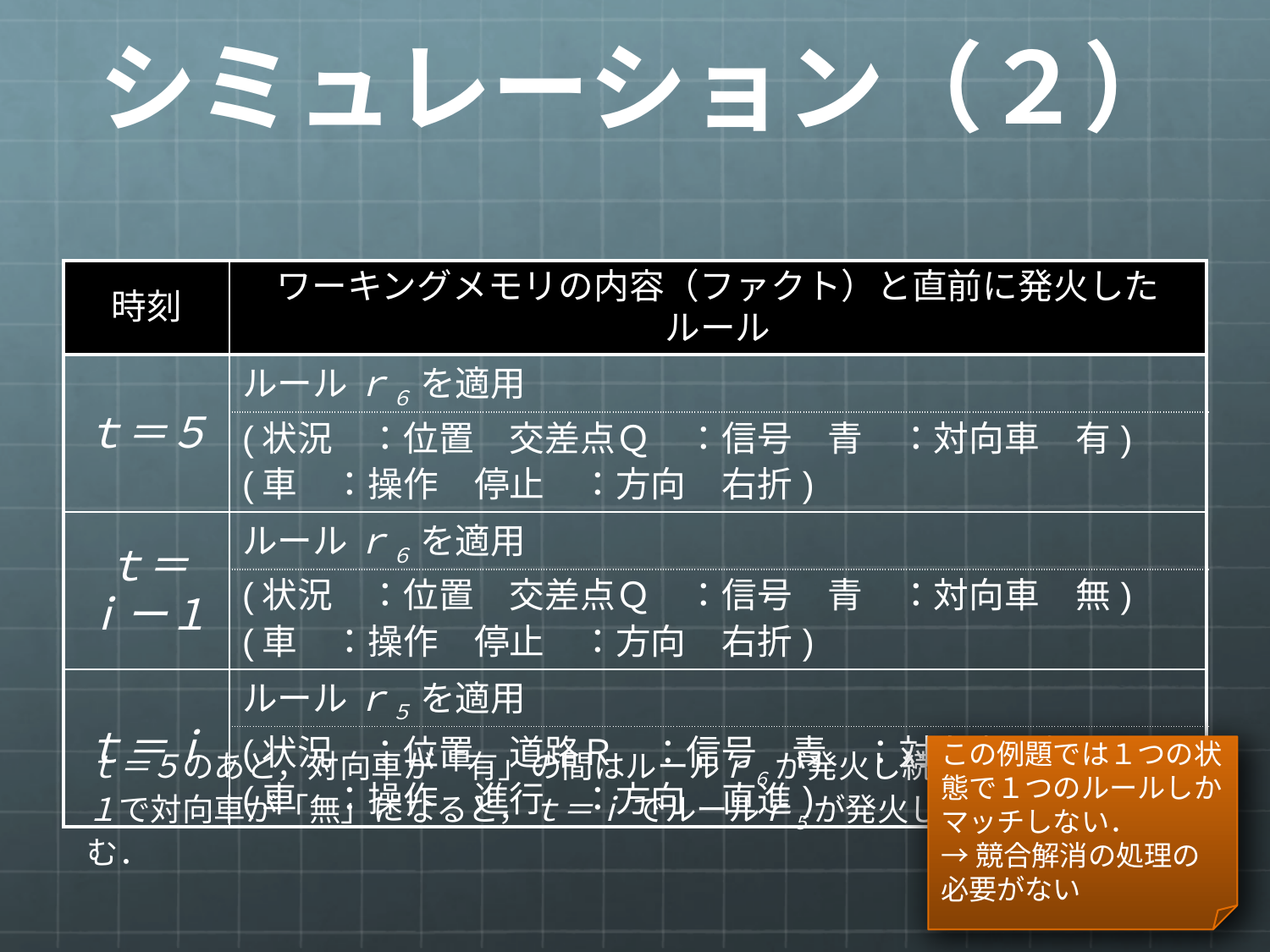

# シミュレーション（２）
| 時刻 | ワーキングメモリの内容（ファクト）と直前に発火したルール |
| --- | --- |
| ｔ＝５ | ルール ｒ６ を適用 |
|  | (状況　：位置　交差点Ｑ　：信号　青　：対向車　有) (車　：操作　停止　：方向　右折) |
| ｔ＝ｉー１ | ルール ｒ６ を適用 |
|  | (状況　：位置　交差点Ｑ　：信号　青　：対向車　無) (車　：操作　停止　：方向　右折) |
| ｔ＝ｉ | ルール ｒ５ を適用 |
|  | (状況　：位置　道路Ｒ　：信号　青　：対向車　無) (車　：操作　進行　：方向　直進) |
この例題では１つの状態で１つのルールしかマッチしない．
→競合解消の処理の必要がない
ｔ＝５のあと，対向車が「有」の間はルールｒ６ が発火し続けるが，ｔ＝ｔ－１で対向車が「無」になると，ｔ＝ｉ でルールｒ５ が発火し，車は道路Ｒに進む．